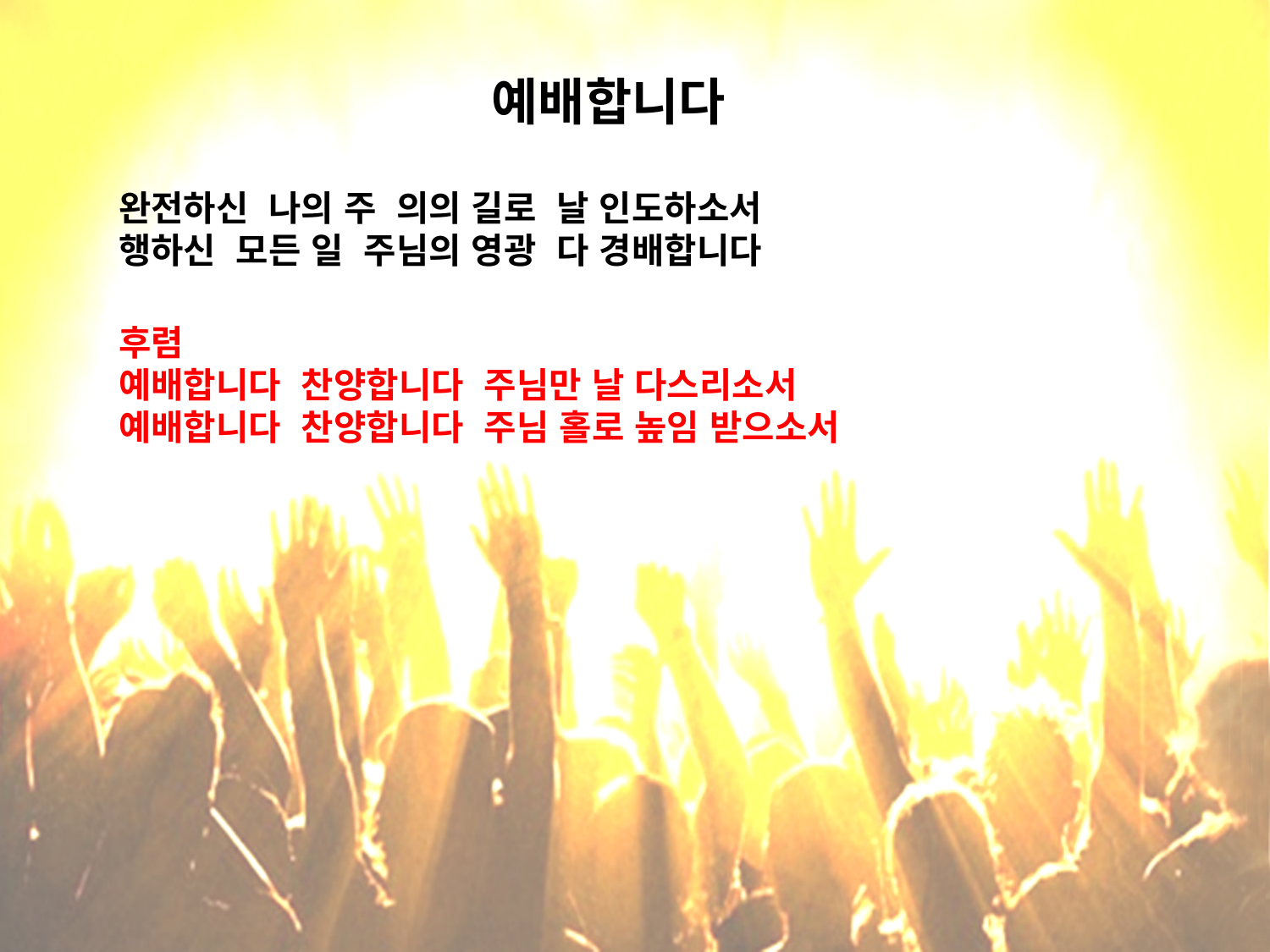

# 예배합니다
완전하신  나의 주  의의 길로  날 인도하소서
행하신  모든 일  주님의 영광  다 경배합니다
후렴
예배합니다  찬양합니다  주님만 날 다스리소서
예배합니다  찬양합니다  주님 홀로 높임 받으소서